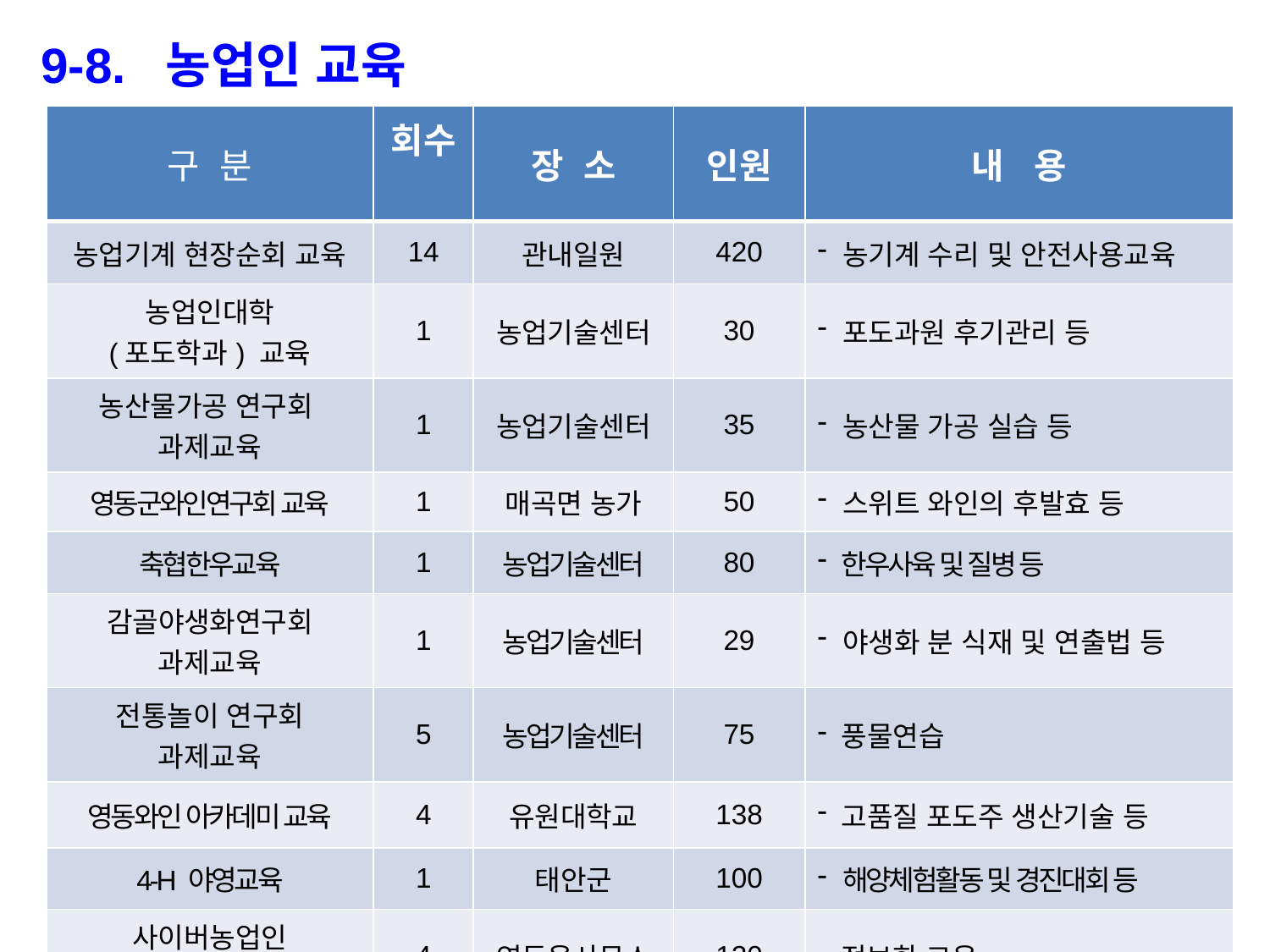

9-8.  농업인 교육

| 구 분 | 회수 | 장 소 | 인원 | 내 용 |
| --- | --- | --- | --- | --- |
| 농업기계 현장순회 교육 | 14 | 관내일원 | 420 | 농기계 수리 및 안전사용교육 |
| 농업인대학 (포도학과) 교육 | 1 | 농업기술센터 | 30 | 포도과원 후기관리 등 |
| 농산물가공 연구회 과제교육 | 1 | 농업기술센터 | 35 | 농산물 가공 실습 등 |
| 영동군와인연구회 교육 | 1 | 매곡면 농가 | 50 | 스위트 와인의 후발효 등 |
| 축협한우교육 | 1 | 농업기술센터 | 80 | 한우사육 및 질병 등 |
| 감골야생화연구회 과제교육 | 1 | 농업기술센터 | 29 | 야생화 분 식재 및 연출법 등 |
| 전통놀이 연구회 과제교육 | 5 | 농업기술센터 | 75 | 풍물연습 |
| 영동와인 아카데미 교육 | 4 | 유원대학교 | 138 | 고품질 포도주 생산기술 등 |
| 4-H 야영교육 | 1 | 태안군 | 100 | 해양체험활동 및 경진대회 등 |
| 사이버농업인 e-비즈니스 교육 | 4 | 영동읍사무소 | 120 | - 정보화 교육 |
| 계 | 33회 |  | 1,077명 |  |